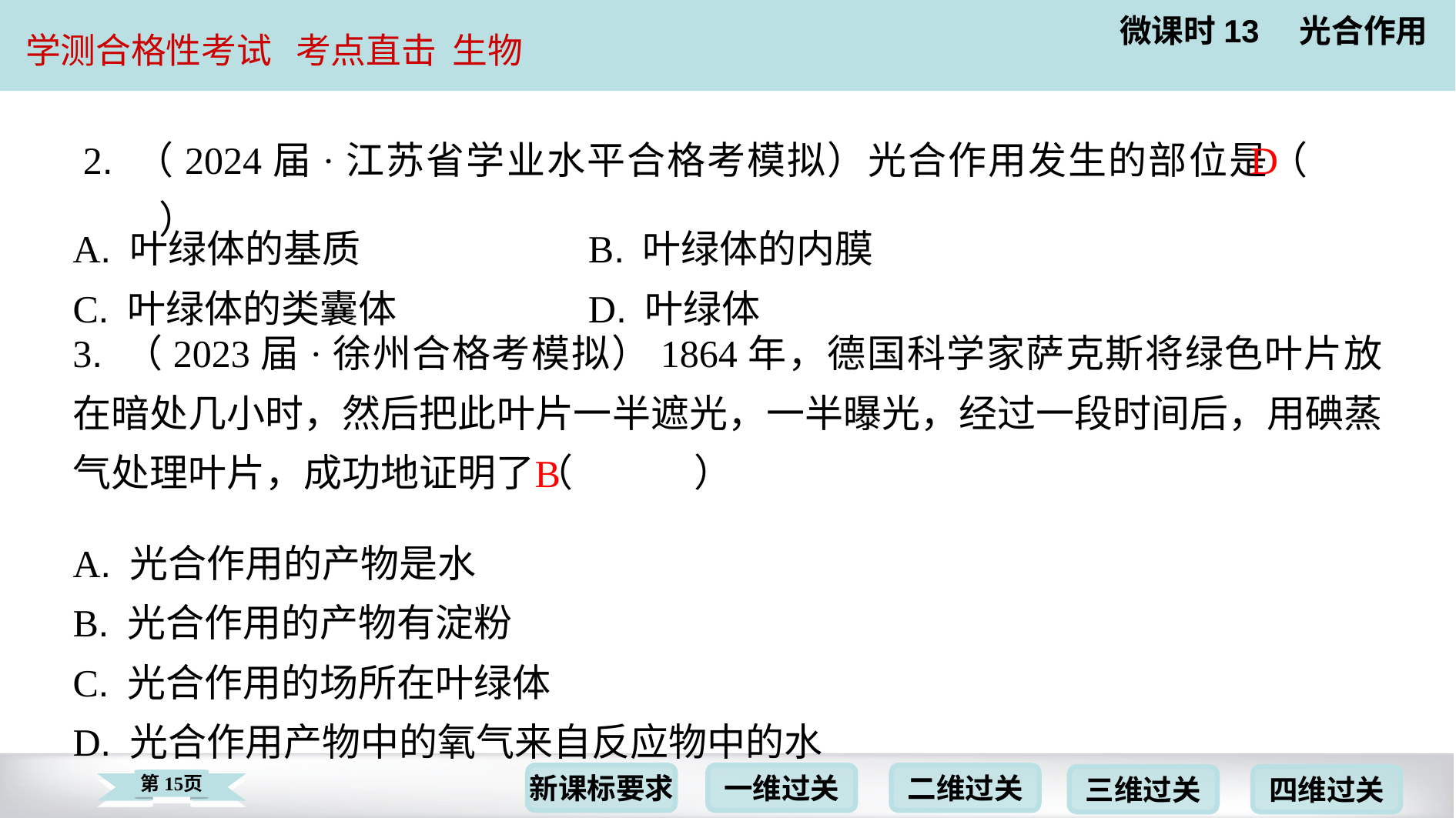

D
2. （2024届·江苏省学业水平合格考模拟）光合作用发生的部位是（　D　）
| A. 叶绿体的基质 | B. 叶绿体的内膜 |
| --- | --- |
| C. 叶绿体的类囊体 | D. 叶绿体 |
3. （2023届·徐州合格考模拟）1864年，德国科学家萨克斯将绿色叶片放在暗处几小时，然后把此叶片一半遮光，一半曝光，经过一段时间后，用碘蒸气处理叶片，成功地证明了（　B　）
B
| A. 光合作用的产物是水 |
| --- |
| B. 光合作用的产物有淀粉 |
| C. 光合作用的场所在叶绿体 |
| D. 光合作用产物中的氧气来自反应物中的水 |